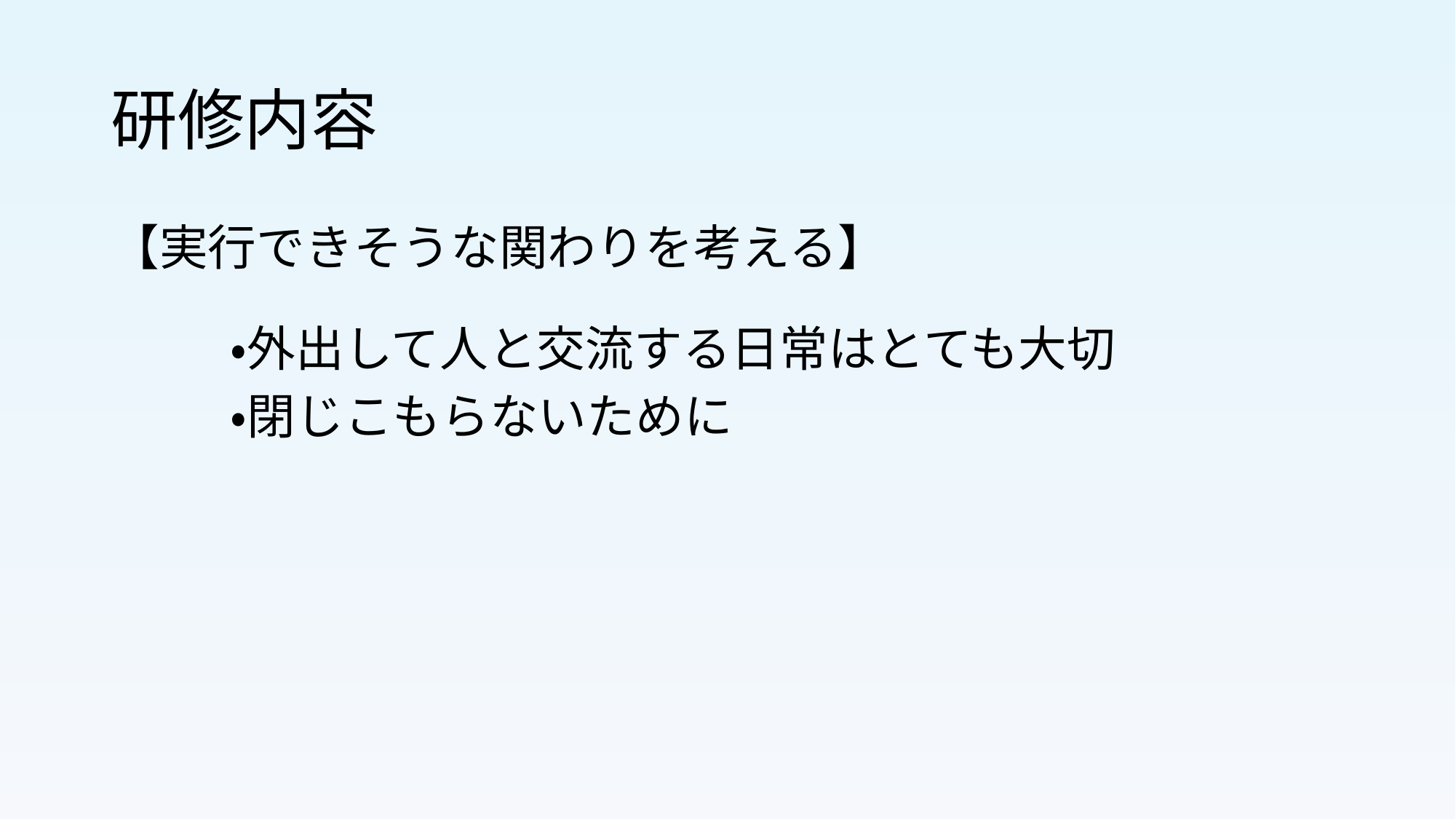

# 研修内容
【実行できそうな関わりを考える】
・外出して人と交流する日常はとても大切
・閉じこもらないために